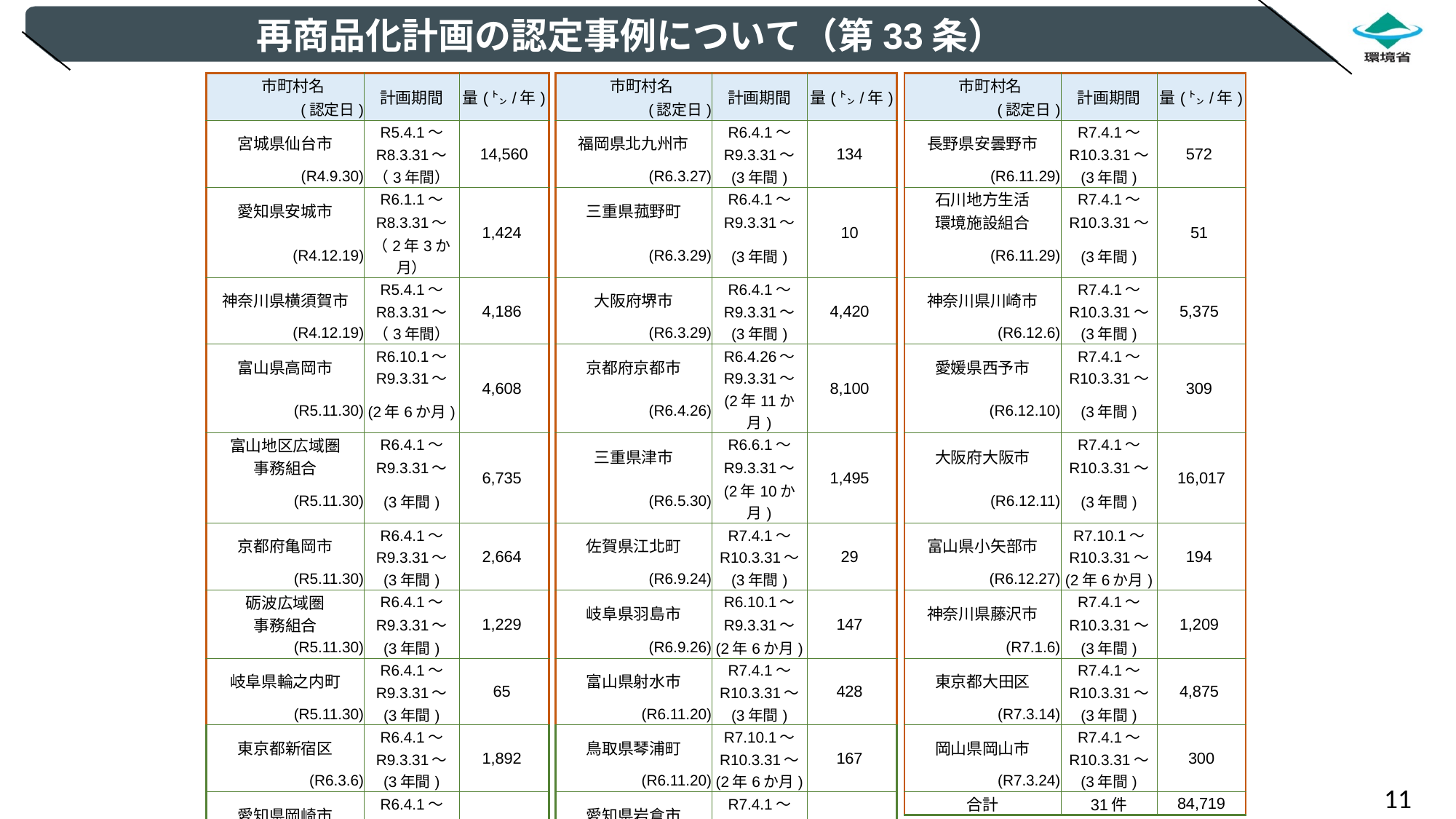

再商品化計画の認定事例について（第33条）
| 市町村名 | 計画期間 | 量(㌧/年) |  | 市町村名 | 計画期間 | 量(㌧/年) |  | 市町村名 | 計画期間 | 量(㌧/年) |
| --- | --- | --- | --- | --- | --- | --- | --- | --- | --- | --- |
| (認定日) |  |  |  | (認定日) |  |  |  | (認定日) |  |  |
| 宮城県仙台市 | R5.4.1～ | 14,560 |  | 福岡県北九州市 | R6.4.1～ | 134 |  | 長野県安曇野市 | R7.4.1～ | 572 |
|  | R8.3.31～ |  |  |  | R9.3.31～ |  |  |  | R10.3.31～ |  |
| (R4.9.30) | （3年間） |  |  | (R6.3.27) | (3年間) |  |  | (R6.11.29) | (3年間) |  |
| 愛知県安城市 | R6.1.1～ | 1,424 |  | 三重県菰野町 | R6.4.1～ | 10 |  | 石川地方生活 環境施設組合 | R7.4.1～ | 51 |
|  | R8.3.31～ |  |  |  | R9.3.31～ |  |  |  | R10.3.31～ |  |
| (R4.12.19) | （2年3か月） |  |  | (R6.3.29) | (3年間) |  |  | (R6.11.29) | (3年間) |  |
| 神奈川県横須賀市 | R5.4.1～ | 4,186 |  | 大阪府堺市 | R6.4.1～ | 4,420 |  | 神奈川県川崎市 | R7.4.1～ | 5,375 |
|  | R8.3.31～ |  |  |  | R9.3.31～ |  |  |  | R10.3.31～ |  |
| (R4.12.19) | （3年間） |  |  | (R6.3.29) | (3年間) |  |  | (R6.12.6) | (3年間) |  |
| 富山県高岡市 | R6.10.1～ | 4,608 |  | 京都府京都市 | R6.4.26～ | 8,100 |  | 愛媛県西予市 | R7.4.1～ | 309 |
|  | R9.3.31～ |  |  |  | R9.3.31～ |  |  |  | R10.3.31～ |  |
| (R5.11.30) | (2年6か月) |  |  | (R6.4.26) | (2年11か月) |  |  | (R6.12.10) | (3年間) |  |
| 富山地区広域圏 事務組合 | R6.4.1～ | 6,735 |  | 三重県津市 | R6.6.1～ | 1,495 |  | 大阪府大阪市 | R7.4.1～ | 16,017 |
|  | R9.3.31～ |  |  |  | R9.3.31～ |  |  |  | R10.3.31～ |  |
| (R5.11.30) | (3年間) |  |  | (R6.5.30) | (2年10か月) |  |  | (R6.12.11) | (3年間) |  |
| 京都府亀岡市 | R6.4.1～ | 2,664 |  | 佐賀県江北町 | R7.4.1～ | 29 |  | 富山県小矢部市 | R7.10.1～ | 194 |
|  | R9.3.31～ |  |  |  | R10.3.31～ |  |  |  | R10.3.31～ |  |
| (R5.11.30) | (3年間) |  |  | (R6.9.24) | (3年間) |  |  | (R6.12.27) | (2年6か月) |  |
| 砺波広域圏 事務組合 | R6.4.1～ | 1,229 |  | 岐阜県羽島市 | R6.10.1～ | 147 |  | 神奈川県藤沢市 | R7.4.1～ | 1,209 |
|  | R9.3.31～ |  |  |  | R9.3.31～ |  |  |  | R10.3.31～ |  |
| (R5.11.30) | (3年間) |  |  | (R6.9.26) | (2年6か月) |  |  | (R7.1.6) | (3年間) |  |
| 岐阜県輪之内町 | R6.4.1～ | 65 |  | 富山県射水市 | R7.4.1～ | 428 |  | 東京都大田区 | R7.4.1～ | 4,875 |
|  | R9.3.31～ |  |  |  | R10.3.31～ |  |  |  | R10.3.31～ |  |
| (R5.11.30) | (3年間) |  |  | (R6.11.20) | (3年間) |  |  | (R7.3.14) | (3年間) |  |
| 東京都新宿区 | R6.4.1～ | 1,892 |  | 鳥取県琴浦町 | R7.10.1～ | 167 |  | 岡山県岡山市 | R7.4.1～ | 300 |
|  | R9.3.31～ |  |  |  | R10.3.31～ |  |  |  | R10.3.31～ |  |
| (R6.3.6) | (3年間) |  |  | (R6.11.20) | (2年6か月) |  |  | (R7.3.24) | (3年間) |  |
| 愛知県岡崎市 | R6.4.1～ | 2,430 |  | 愛知県岩倉市 | R7.4.1～ | 896 |  | 合計 | 31件 | 84,719 |
|  | R9.3.31～ |  |  |  | R10.3.31～ |  |  |  |  |  |
| (R6.3.6) | (3年間) |  |  | (R6.11.28) | (3年間) |  |  |  |  |  |
| 岩手県岩手町 | R6.4.1～ | 54 |  | 秋田県大仙市・ 秋田県美郷町 | R7.4.1～ | 143 |  |  |  |  |
|  | R9.3.31～ |  |  |  | R10.3.31～ |  |  |  |  |  |
| (R6.3.6) | (3年間) |  |  | (R6.11.29) | (3年間) |  |  | ※量（㌧/年）：再商品化計画期間平均値 |  |  |
11